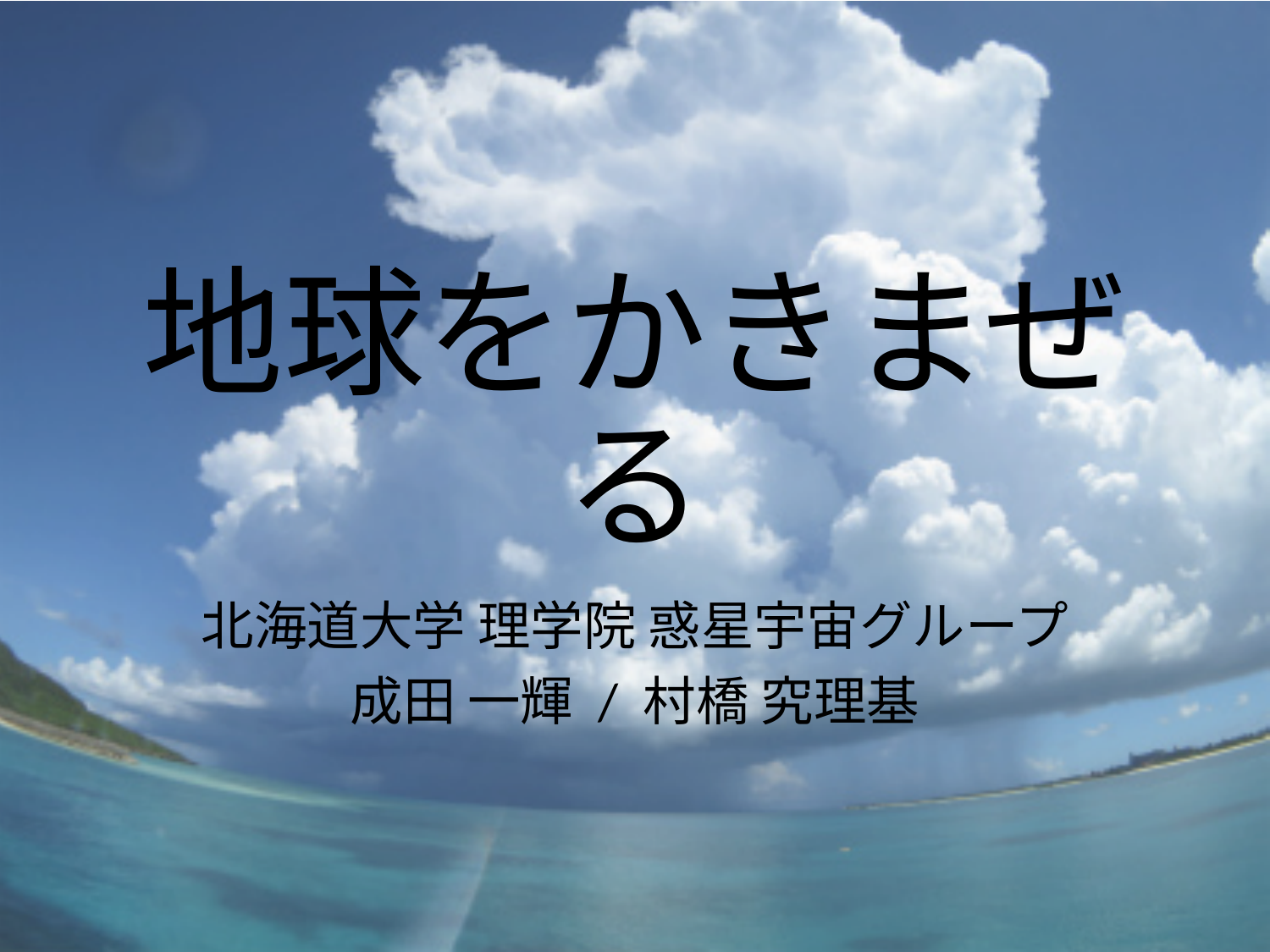

# 地球をかきまぜる
北海道大学 理学院 惑星宇宙グループ
成田 一輝 / 村橋 究理基